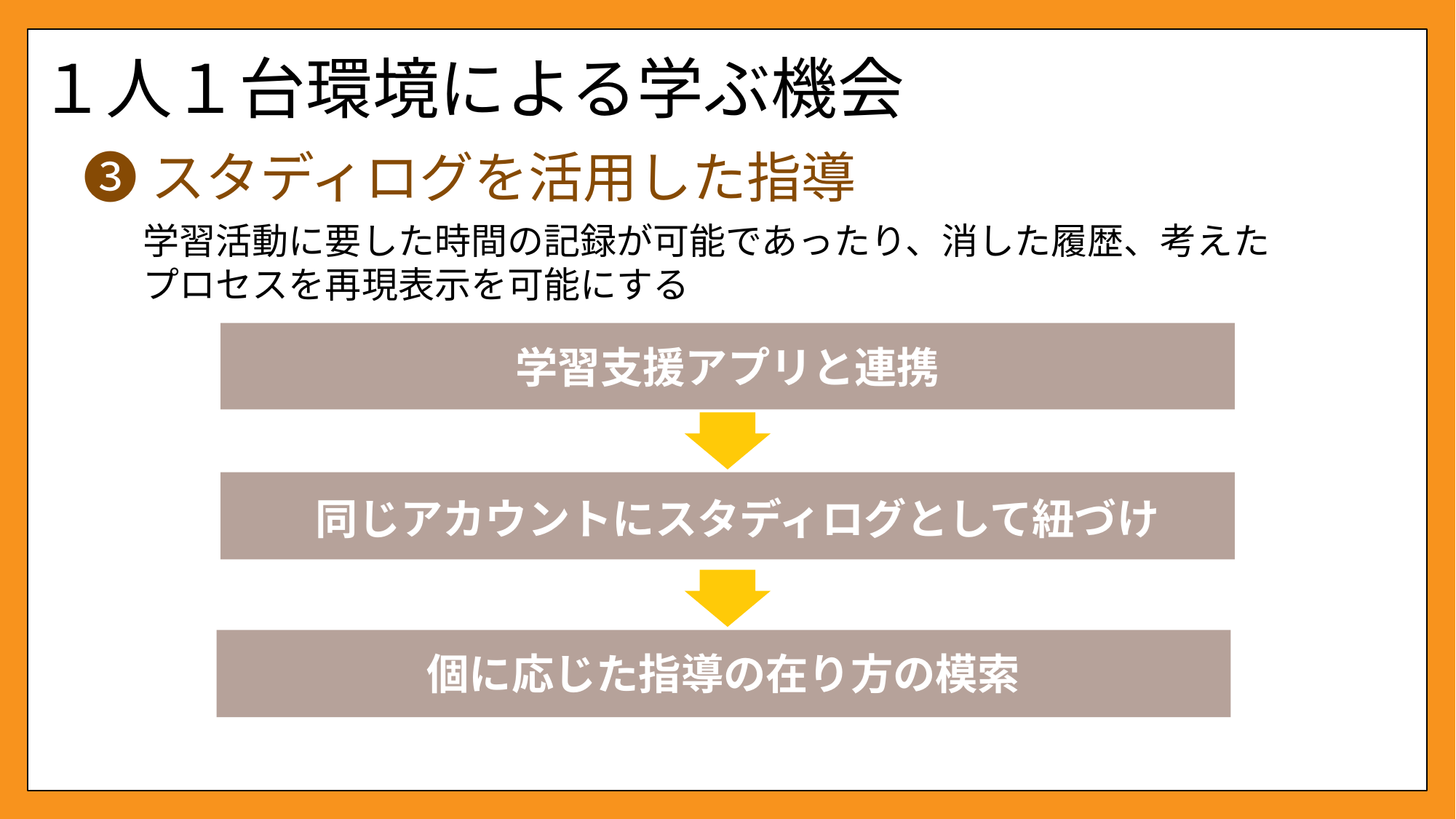

# １人１台環境による学ぶ機会
❸スタディログを活用した指導
学習活動に要した時間の記録が可能であったり、消した履歴、考えたプロセスを再現表示を可能にする
学習支援アプリと連携

同じアカウントにスタディログとして紐づけ

個に応じた指導の在り方の模索